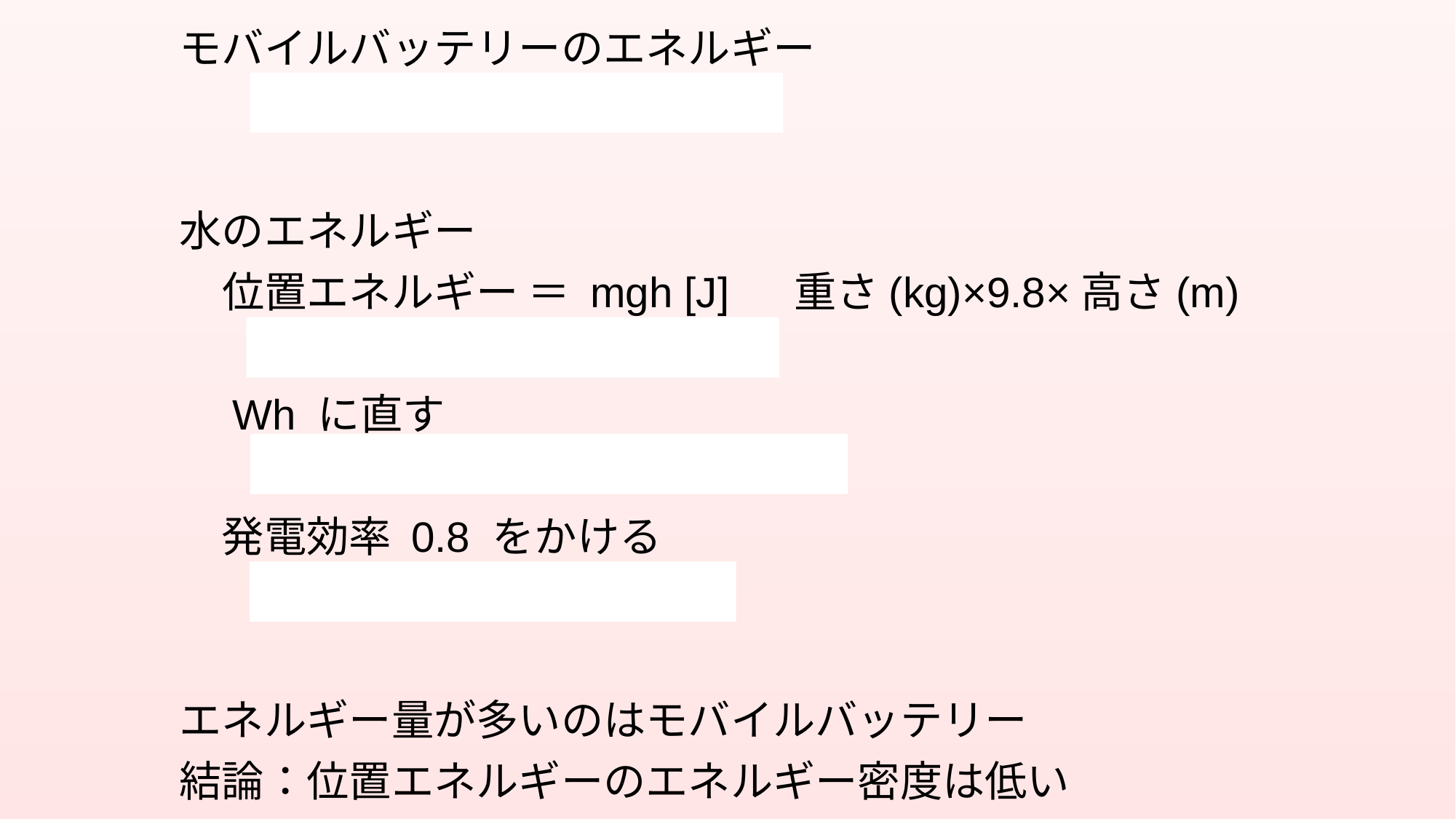

モバイルバッテリーのエネルギー
　　5 Ah × 3.7 V = 18.5 Wh

水のエネルギー
　位置エネルギー ＝ mgh [J] 　重さ(kg)×9.8×高さ(m)
　　1000 × 9.8 × 7 = 68.6 kJ
　Wh に直す
　　68.6 kJ ÷3.6 kJ/Wh ≒19 Wh
　発電効率 0.8 をかける
　　19 Wh ×0.8 ≒ 15 Wh

エネルギー量が多いのはモバイルバッテリー
結論：位置エネルギーのエネルギー密度は低い